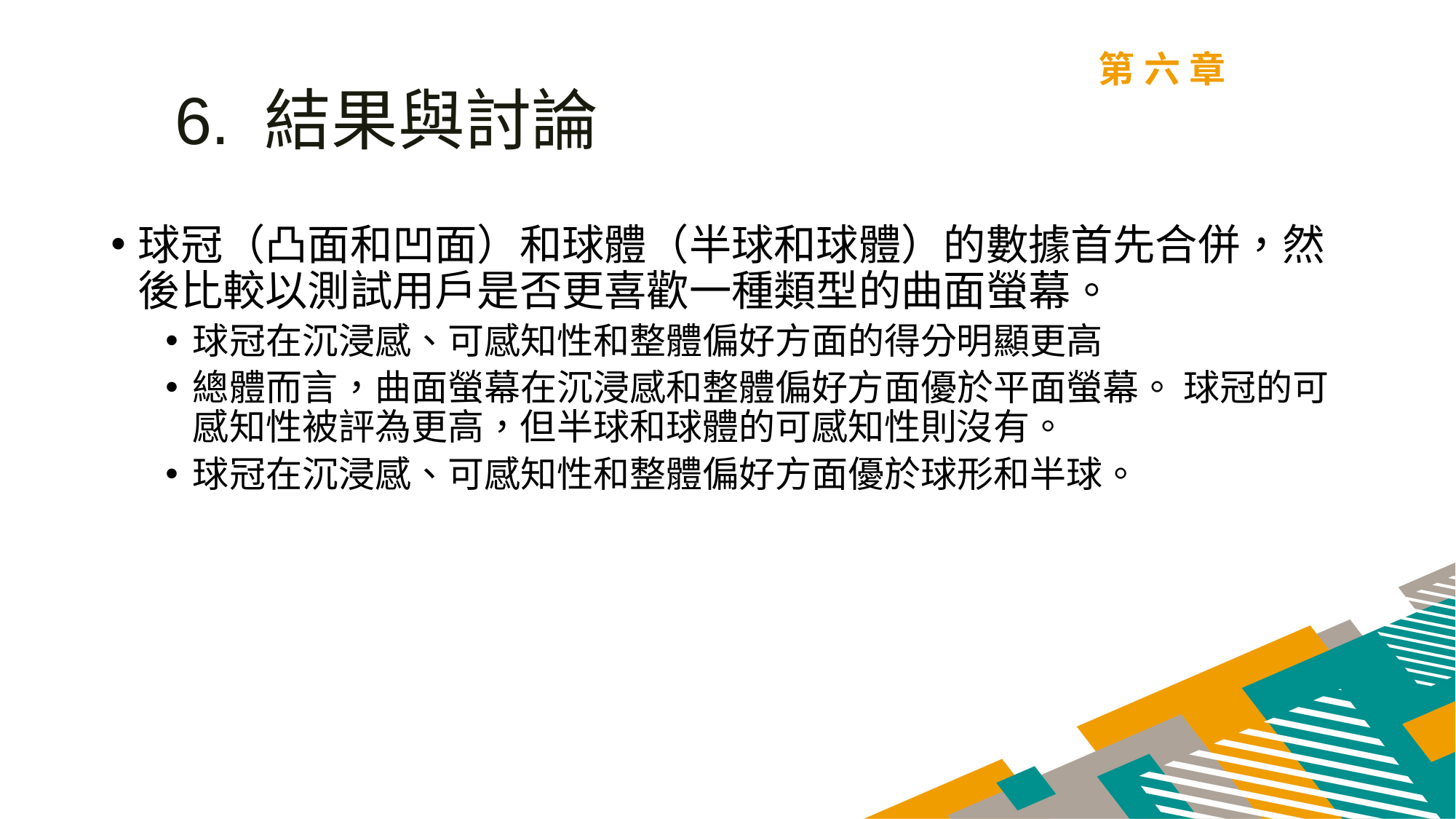

第六章
6. 結果與討論
球冠（凸面和凹面）和球體（半球和球體）的數據首先合併，然後比較以測試用戶是否更喜歡一種類型的曲面螢幕。
球冠在沉浸感、可感知性和整體偏好方面的得分明顯更高
總體而言，曲面螢幕在沉浸感和整體偏好方面優於平面螢幕。 球冠的可感知性被評為更高，但半球和球體的可感知性則沒有。
球冠在沉浸感、可感知性和整體偏好方面優於球形和半球。